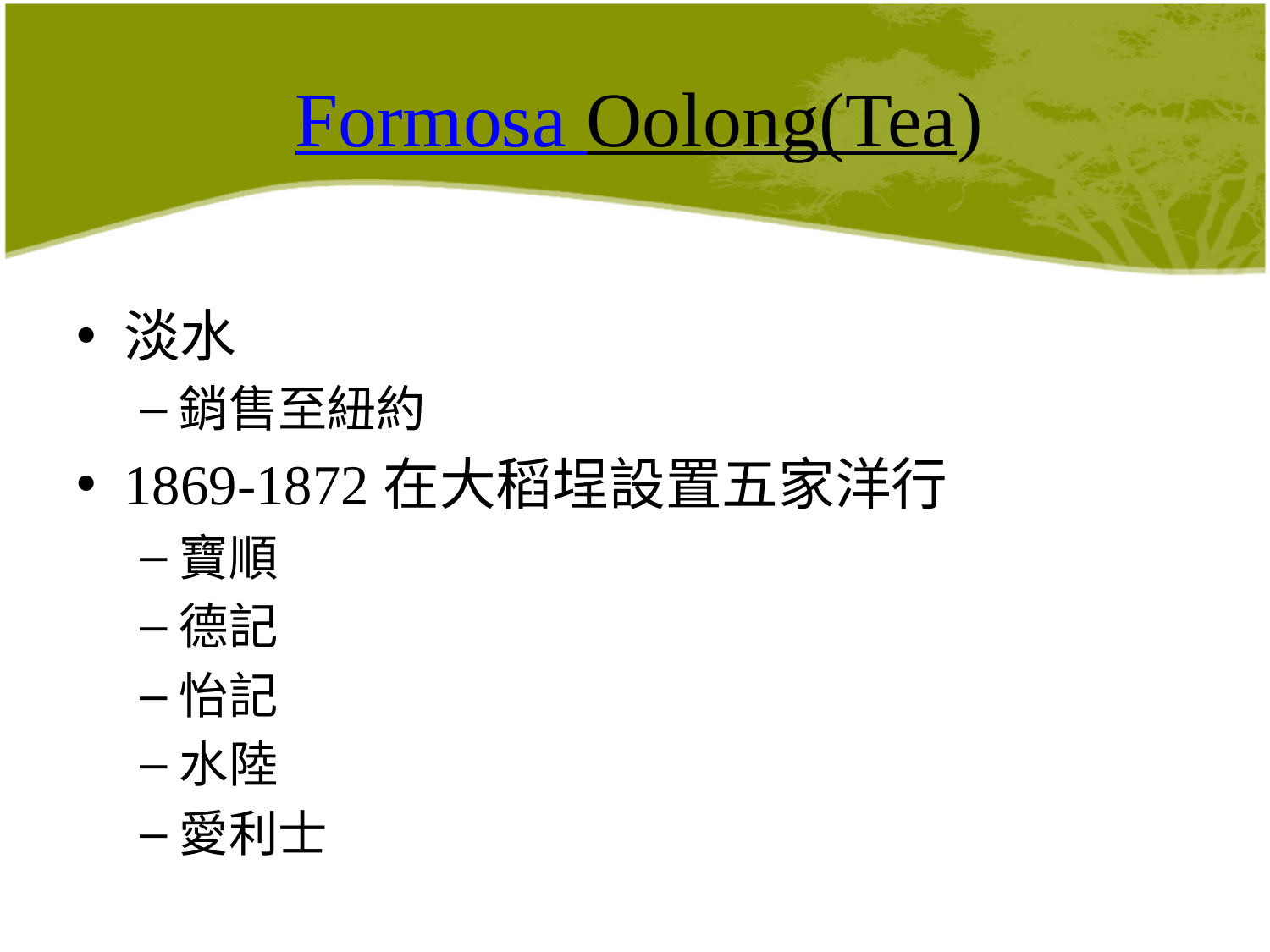

# Formosa Oolong(Tea)
淡水
銷售至紐約
1869-1872在大稻埕設置五家洋行
寶順
德記
怡記
水陸
愛利士